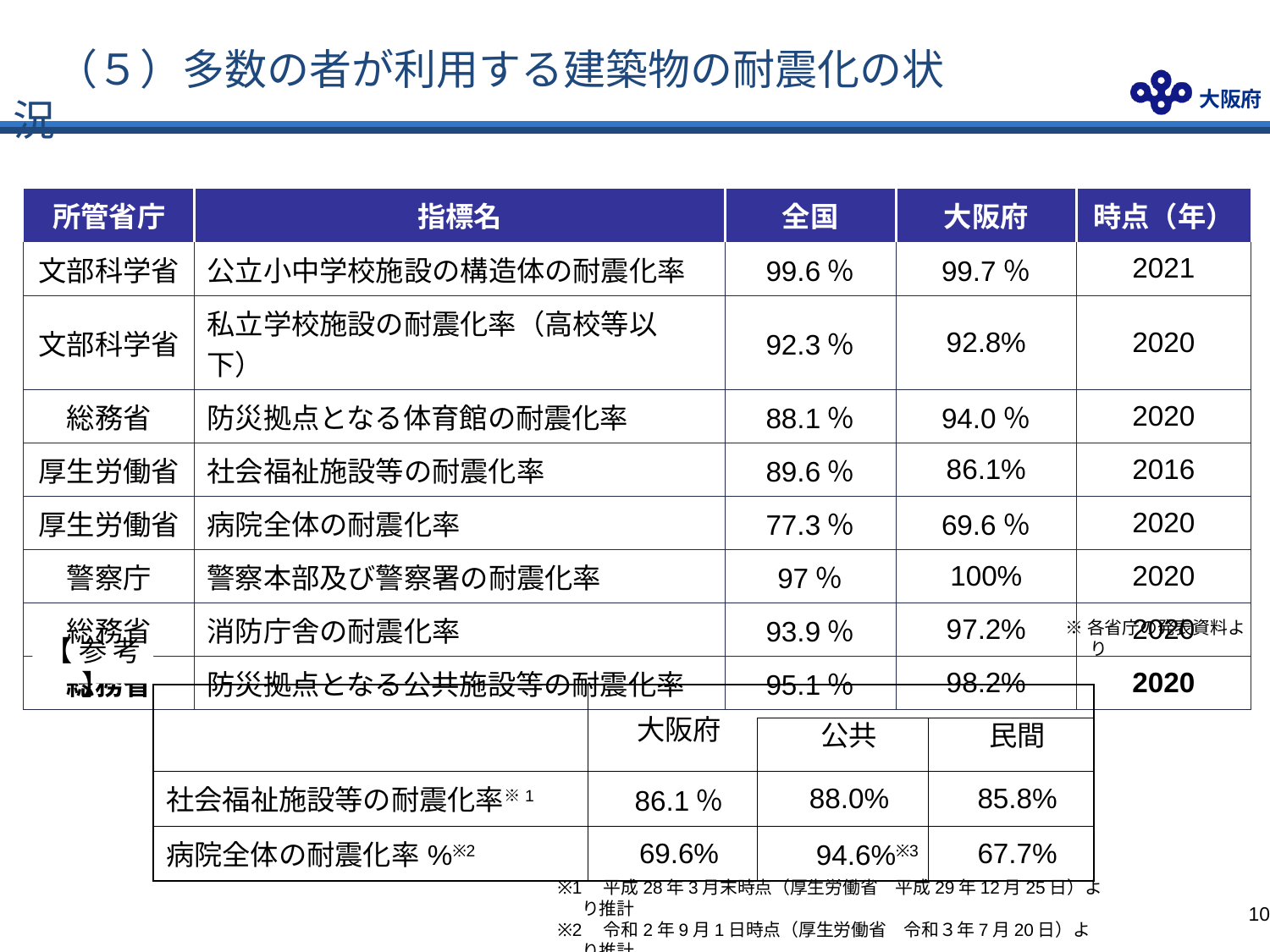

# （５）多数の者が利用する建築物の耐震化の状況
| 所管省庁 | 指標名 | 全国 | 大阪府 | 時点（年） |
| --- | --- | --- | --- | --- |
| 文部科学省 | 公立小中学校施設の構造体の耐震化率 | 99.6％ | 99.7％ | 2021 |
| 文部科学省 | 私立学校施設の耐震化率（高校等以下） | 92.3％ | 92.8% | 2020 |
| 総務省 | 防災拠点となる体育館の耐震化率 | 88.1％ | 94.0％ | 2020 |
| 厚生労働省 | 社会福祉施設等の耐震化率 | 89.6％ | 86.1% | 2016 |
| 厚生労働省 | 病院全体の耐震化率 | 77.3％ | 69.6％ | 2020 |
| 警察庁 | 警察本部及び警察署の耐震化率 | 97％ | 100% | 2020 |
| 総務省 | 消防庁舎の耐震化率 | 93.9％ | 97.2% | 2020 |
| 総務省 | 防災拠点となる公共施設等の耐震化率 | 95.1％ | 98.2% | 2020 |
※各省庁の発表資料より
【 参 考 】
|  | 大阪府 |  |  |
| --- | --- | --- | --- |
|  |  | 公共 | 民間 |
| 社会福祉施設等の耐震化率※1 | 86.1％ | 88.0% | 85.8% |
| 病院全体の耐震化率%※2 | 69.6% | 94.6%※3 | 67.7% |
※1　平成28年3月末時点（厚生労働省　平成29年12月25日）より推計
※2　令和2年9月1日時点（厚生労働省　令和３年7月20日）より推計
※3　国立、独立行政法人、国立大学法人は民間に含む
10